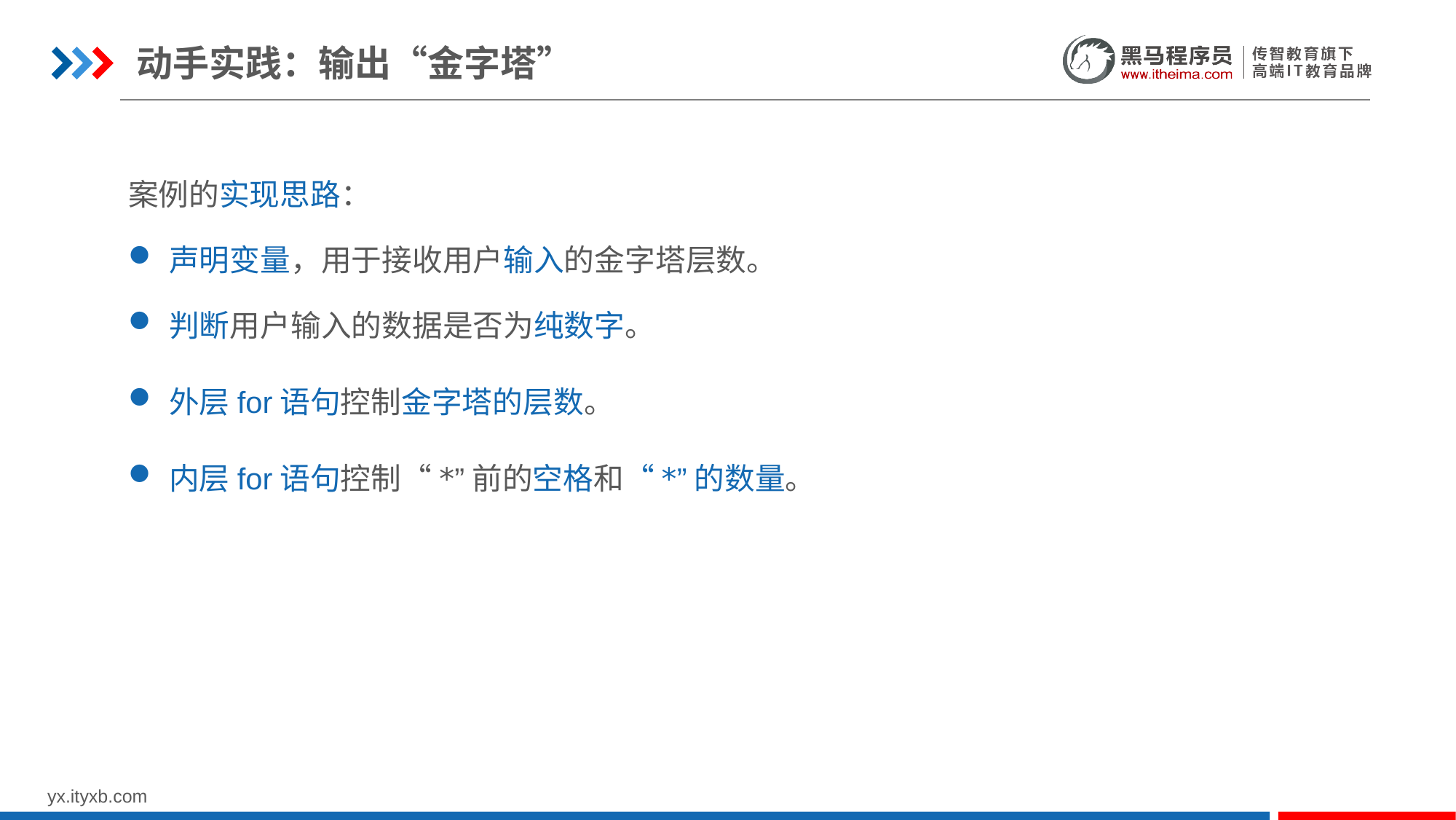

动手实践：输出“金字塔”
案例的实现思路：

声明变量，用于接收用户输入的金字塔层数。

判断用户输入的数据是否为纯数字。

外层for语句控制金字塔的层数。

内层for语句控制“*”前的空格和“*”的数量。